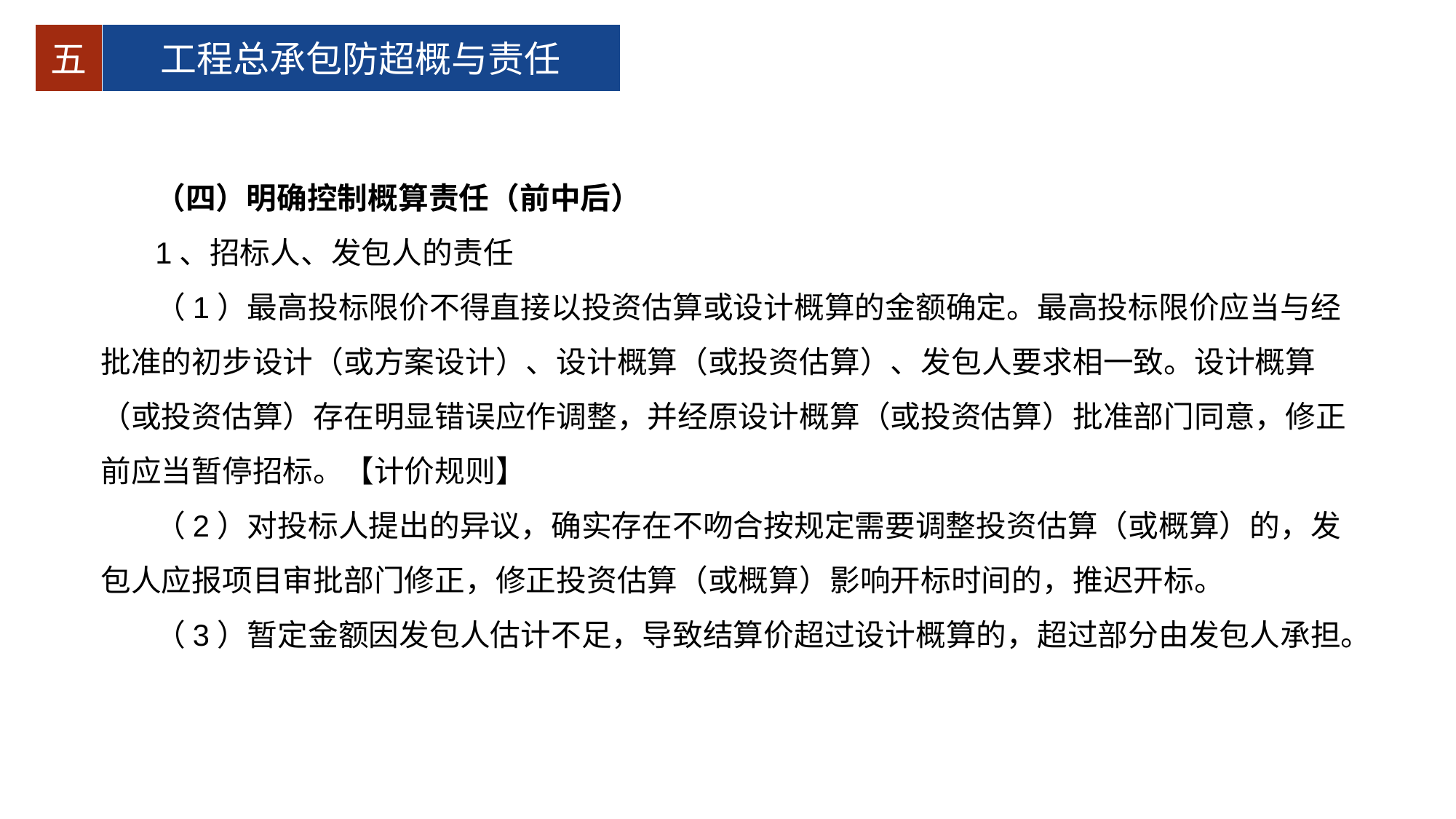

五
工程总承包防超概与责任
（四）明确控制概算责任（前中后）
1、招标人、发包人的责任
（1）最高投标限价不得直接以投资估算或设计概算的金额确定。最高投标限价应当与经批准的初步设计（或方案设计）、设计概算（或投资估算）、发包人要求相一致。设计概算（或投资估算）存在明显错误应作调整，并经原设计概算（或投资估算）批准部门同意，修正前应当暂停招标。【计价规则】
（2）对投标人提出的异议，确实存在不吻合按规定需要调整投资估算（或概算）的，发包人应报项目审批部门修正，修正投资估算（或概算）影响开标时间的，推迟开标。
（3）暂定金额因发包人估计不足，导致结算价超过设计概算的，超过部分由发包人承担。